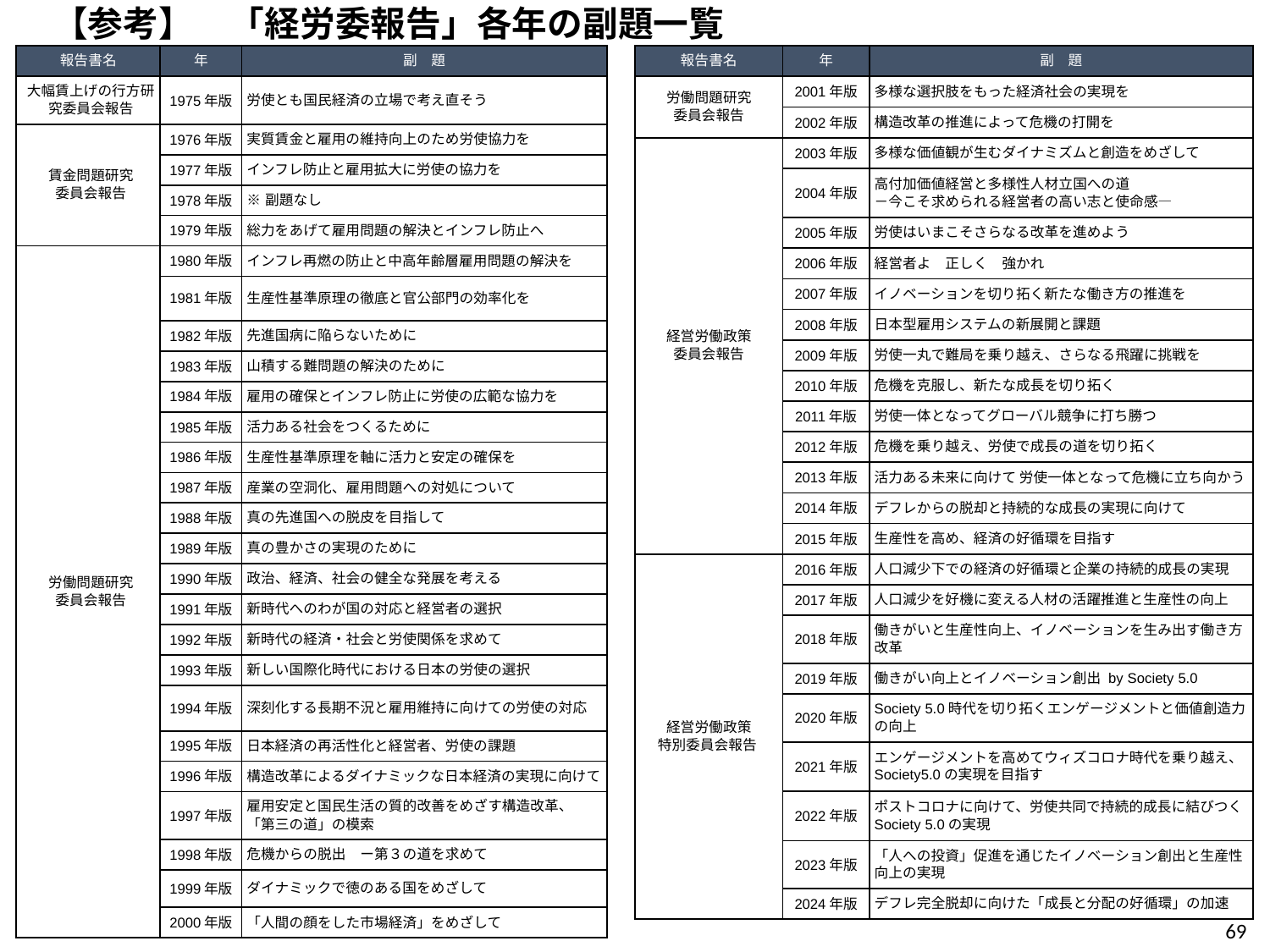

【参考】　「経労委報告」各年の副題一覧
| 報告書名 | 年 | 副　題 |
| --- | --- | --- |
| 大幅賃上げの行方研究委員会報告 | 1975年版 | 労使とも国民経済の立場で考え直そう |
| 賃金問題研究 委員会報告 | 1976年版 | 実質賃金と雇用の維持向上のため労使協力を |
|  | 1977年版 | インフレ防止と雇用拡大に労使の協力を |
|  | 1978年版 | ※副題なし |
|  | 1979年版 | 総力をあげて雇用問題の解決とインフレ防止へ |
| 労働問題研究 委員会報告 | 1980年版 | インフレ再燃の防止と中高年齢層雇用問題の解決を |
|  | 1981年版 | 生産性基準原理の徹底と官公部門の効率化を |
|  | 1982年版 | 先進国病に陥らないために |
|  | 1983年版 | 山積する難問題の解決のために |
|  | 1984年版 | 雇用の確保とインフレ防止に労使の広範な協力を |
|  | 1985年版 | 活力ある社会をつくるために |
|  | 1986年版 | 生産性基準原理を軸に活力と安定の確保を |
|  | 1987年版 | 産業の空洞化、雇用問題への対処について |
|  | 1988年版 | 真の先進国への脱皮を目指して |
|  | 1989年版 | 真の豊かさの実現のために |
|  | 1990年版 | 政治、経済、社会の健全な発展を考える |
|  | 1991年版 | 新時代へのわが国の対応と経営者の選択 |
|  | 1992年版 | 新時代の経済・社会と労使関係を求めて |
|  | 1993年版 | 新しい国際化時代における日本の労使の選択 |
|  | 1994年版 | 深刻化する長期不況と雇用維持に向けての労使の対応 |
|  | 1995年版 | 日本経済の再活性化と経営者、労使の課題 |
|  | 1996年版 | 構造改革によるダイナミックな日本経済の実現に向けて |
|  | 1997年版 | 雇用安定と国民生活の質的改善をめざす構造改革、 「第三の道」の模索 |
|  | 1998年版 | 危機からの脱出　ー第３の道を求めて |
|  | 1999年版 | ダイナミックで徳のある国をめざして |
|  | 2000年版 | 「人間の顔をした市場経済」をめざして |
| 報告書名 | 年 | 副　題 |
| --- | --- | --- |
| 労働問題研究 委員会報告 | 2001年版 | 多様な選択肢をもった経済社会の実現を |
|  | 2002年版 | 構造改革の推進によって危機の打開を |
| 経営労働政策 委員会報告 | 2003年版 | 多様な価値観が生むダイナミズムと創造をめざして |
|  | 2004年版 | 高付加価値経営と多様性人材立国への道 －今こそ求められる経営者の高い志と使命感― |
|  | 2005年版 | 労使はいまこそさらなる改革を進めよう |
|  | 2006年版 | 経営者よ　正しく　強かれ |
|  | 2007年版 | イノベーションを切り拓く新たな働き方の推進を |
|  | 2008年版 | 日本型雇用システムの新展開と課題 |
|  | 2009年版 | 労使一丸で難局を乗り越え、さらなる飛躍に挑戦を |
|  | 2010年版 | 危機を克服し、新たな成長を切り拓く |
|  | 2011年版 | 労使一体となってグローバル競争に打ち勝つ |
|  | 2012年版 | 危機を乗り越え、労使で成長の道を切り拓く |
|  | 2013年版 | 活力ある未来に向けて 労使一体となって危機に立ち向かう |
|  | 2014年版 | デフレからの脱却と持続的な成長の実現に向けて |
|  | 2015年版 | 生産性を高め、経済の好循環を目指す |
| 経営労働政策 特別委員会報告 | 2016年版 | 人口減少下での経済の好循環と企業の持続的成長の実現 |
|  | 2017年版 | 人口減少を好機に変える人材の活躍推進と生産性の向上 |
|  | 2018年版 | 働きがいと生産性向上、イノベーションを生み出す働き方改革 |
|  | 2019年版 | 働きがい向上とイノベーション創出 by Society 5.0 |
|  | 2020年版 | Society 5.0時代を切り拓くエンゲージメントと価値創造力の向上 |
|  | 2021年版 | エンゲージメントを高めてウィズコロナ時代を乗り越え、 Society5.0の実現を目指す |
|  | 2022年版 | ポストコロナに向けて、労使共同で持続的成長に結びつくSociety 5.0の実現 |
|  | 2023年版 | 「人への投資」促進を通じたイノベーション創出と生産性向上の実現 |
|  | 2024年版 | デフレ完全脱却に向けた「成長と分配の好循環」の加速 |
69